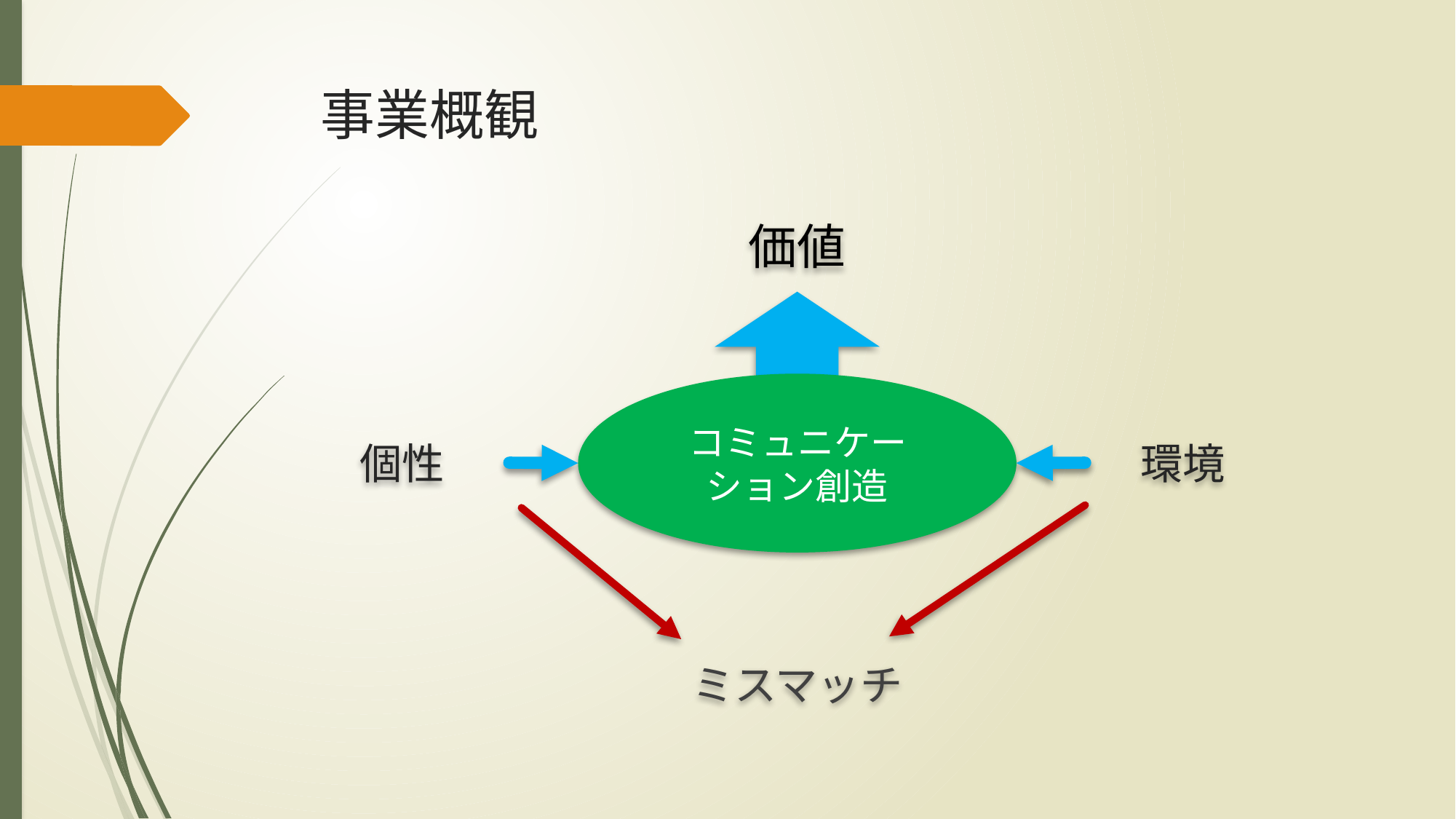

# 事業概観
価値

コミュニケーション創造
個性
環境
ミスマッチ